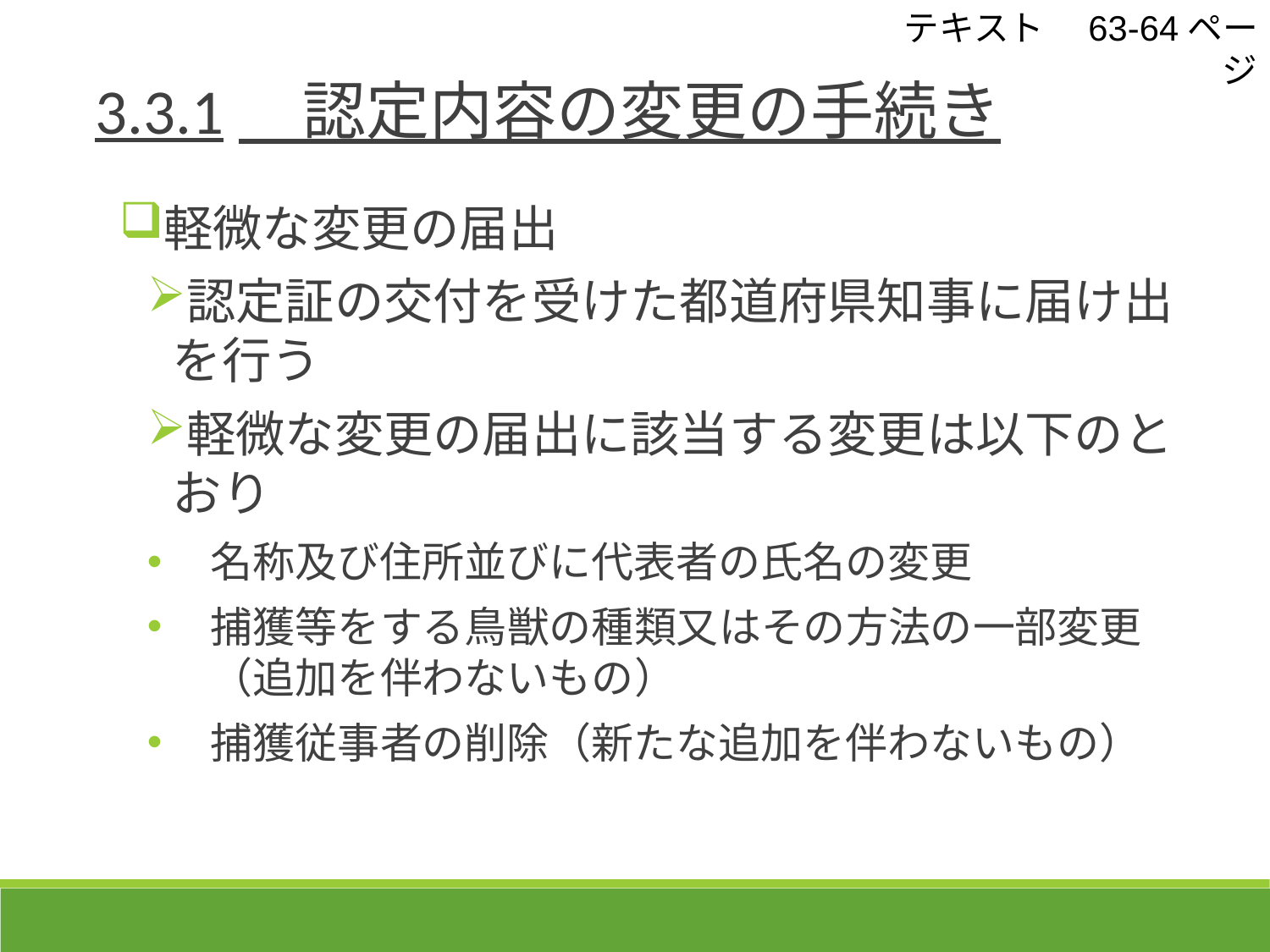

テキスト　63-64ページ
3.3.1　認定内容の変更の手続き
軽微な変更の届出
認定証の交付を受けた都道府県知事に届け出を行う
軽微な変更の届出に該当する変更は以下のとおり
名称及び住所並びに代表者の氏名の変更
捕獲等をする鳥獣の種類又はその方法の一部変更（追加を伴わないもの）
捕獲従事者の削除（新たな追加を伴わないもの）